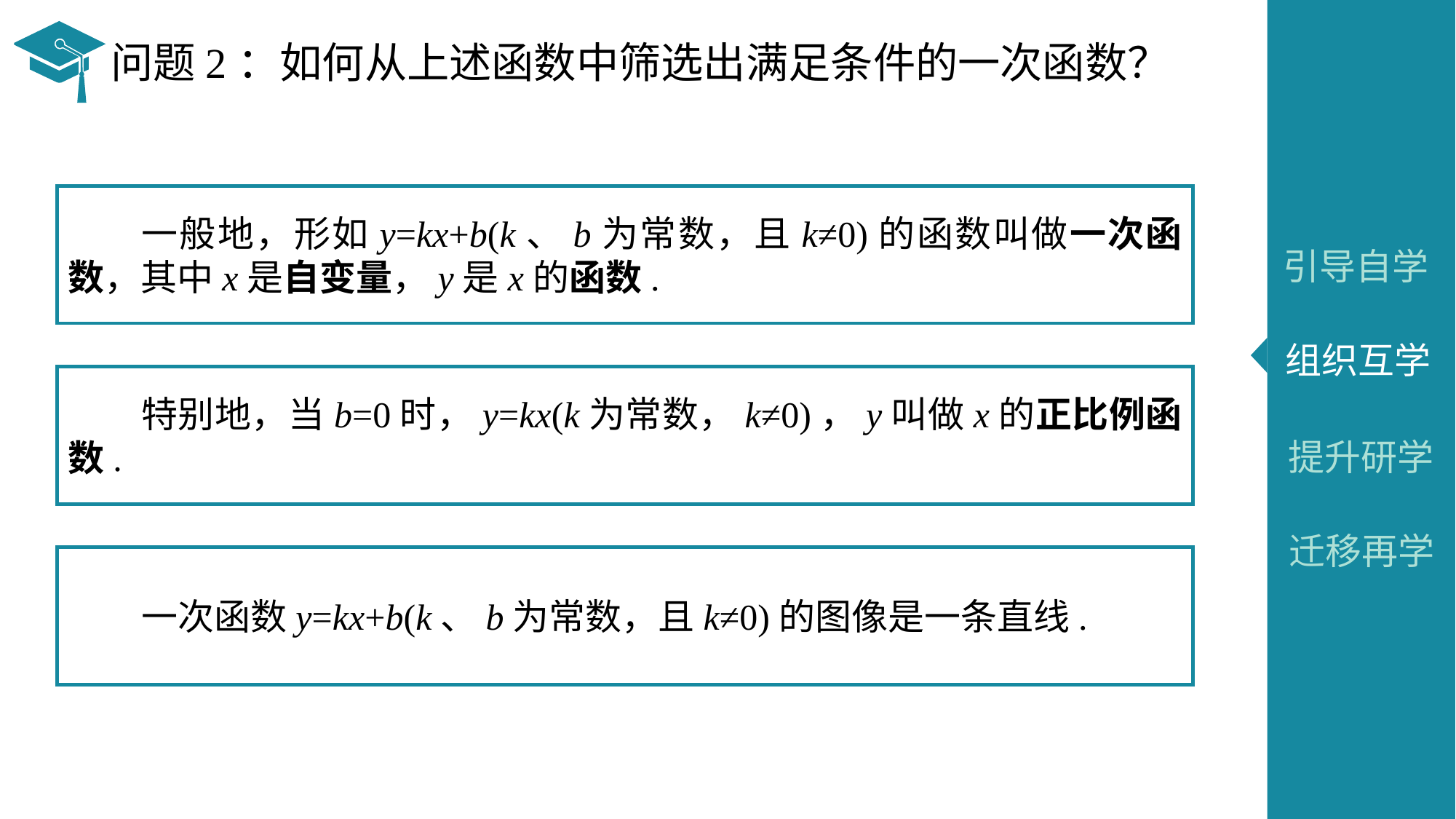

问题2：如何从上述函数中筛选出满足条件的一次函数？
一般地，形如y=kx+b(k、b为常数，且k≠0)的函数叫做一次函数，其中x是自变量，y是x的函数.
特别地，当b=0时，y=kx(k为常数，k≠0)，y叫做x的正比例函数.
一次函数y=kx+b(k、b为常数，且k≠0)的图像是一条直线.